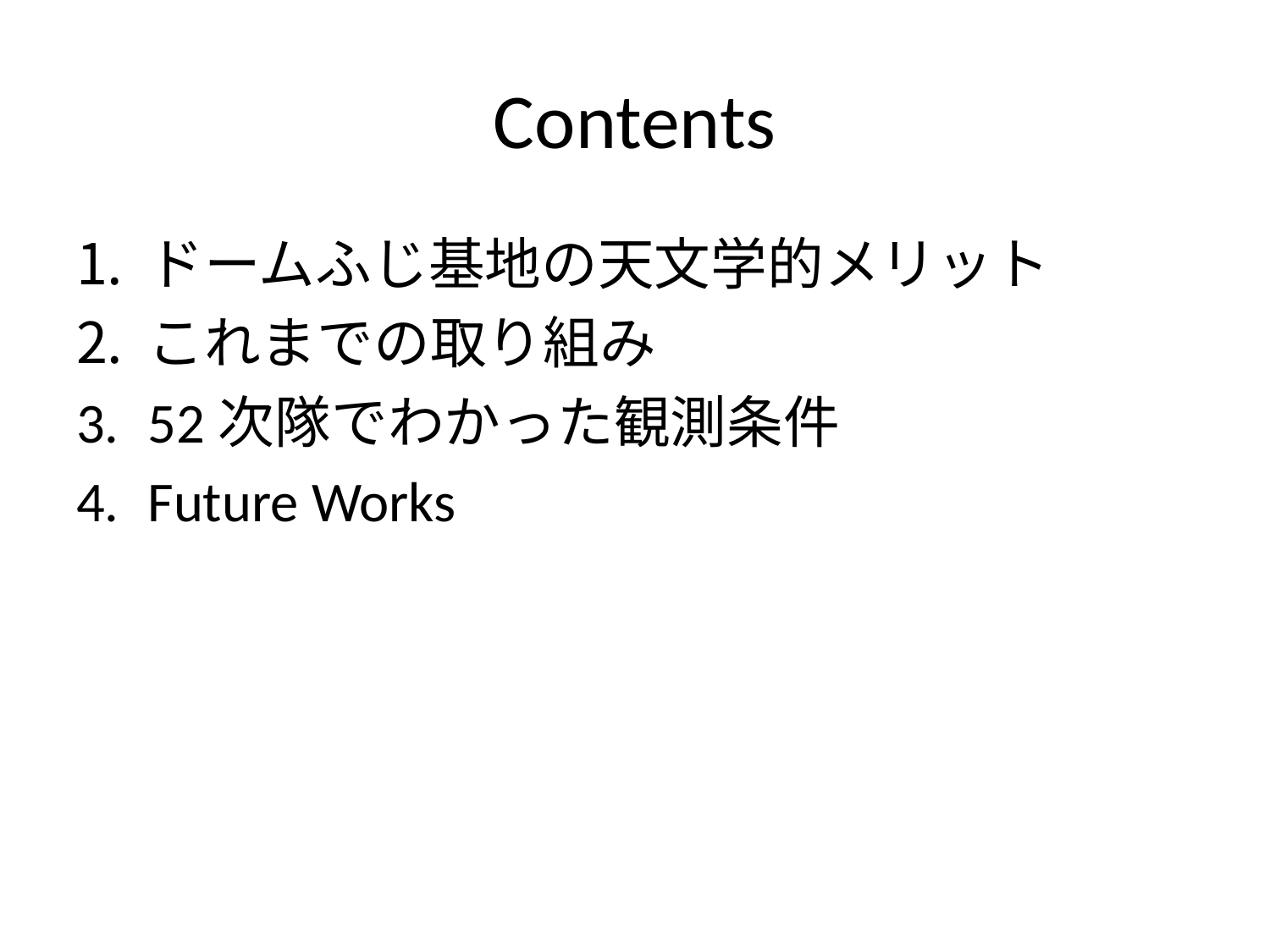

# Contents
ドームふじ基地の天文学的メリット
これまでの取り組み
52次隊でわかった観測条件
Future Works